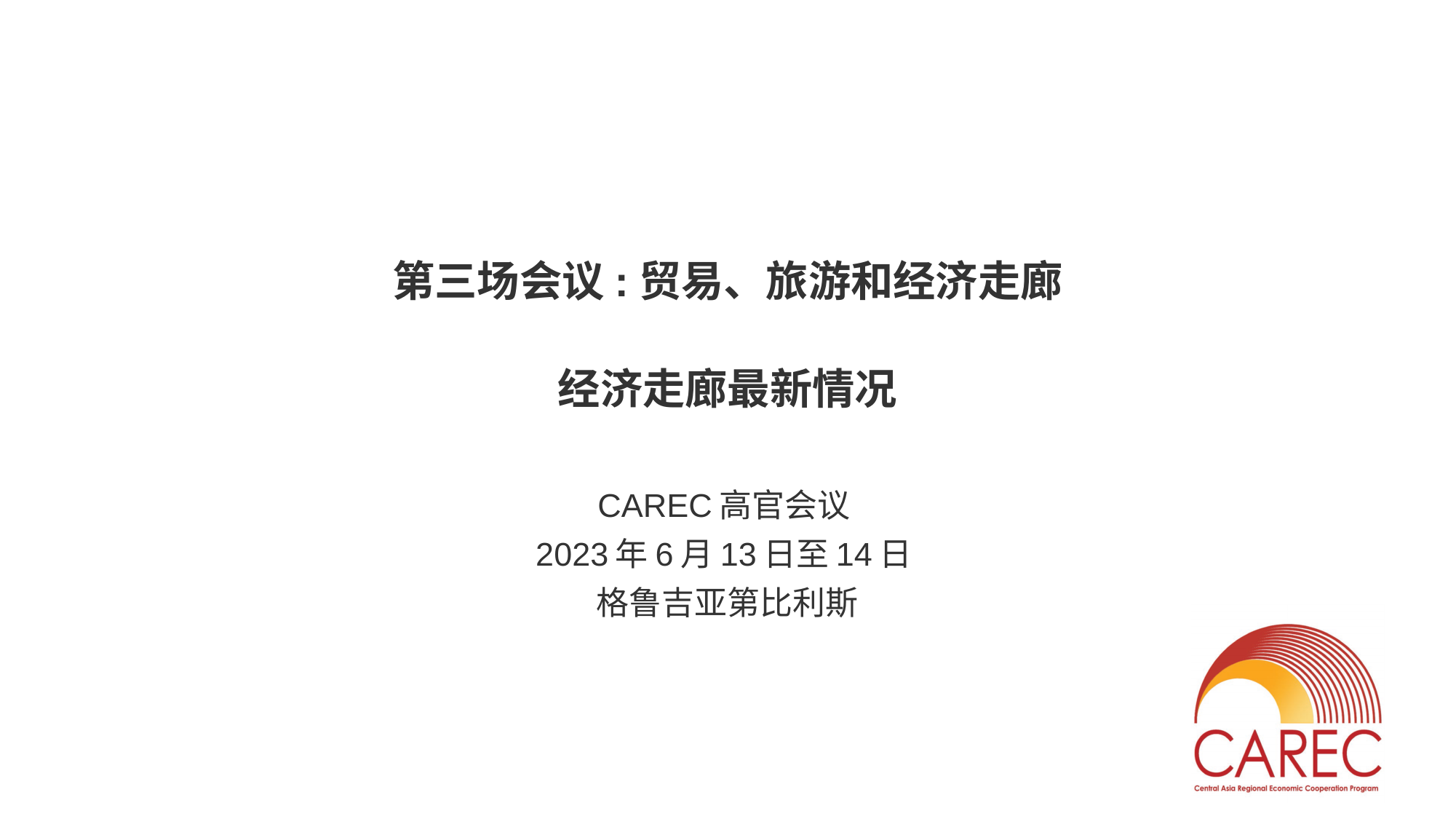

# 第三场会议:贸易、旅游和经济走廊 经济走廊最新情况

CAREC高官会议
2023年6月13日至14日
格鲁吉亚第比利斯